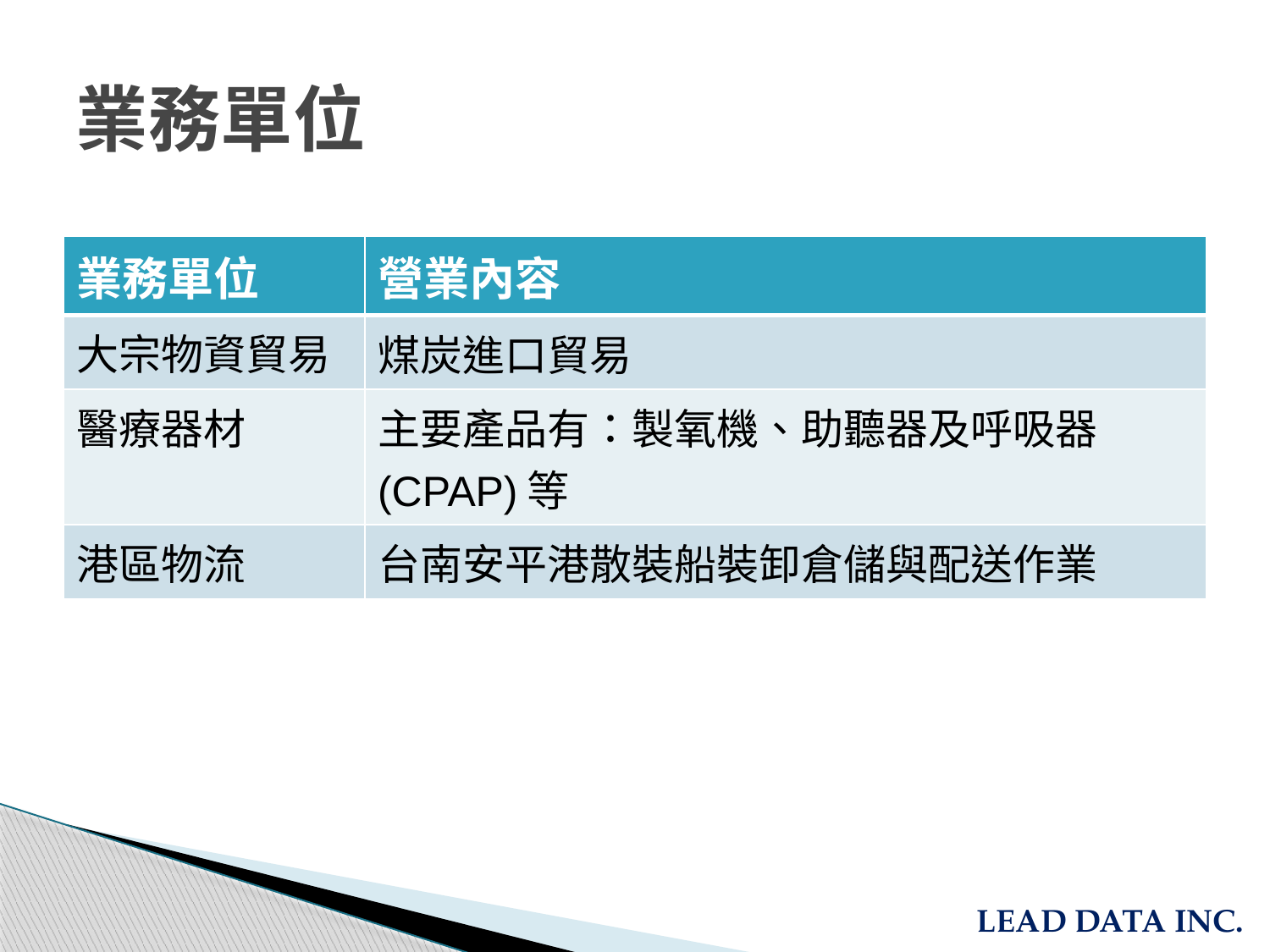

# 業務單位
| 業務單位 | 營業內容 |
| --- | --- |
| 大宗物資貿易 | 煤炭進口貿易 |
| 醫療器材 | 主要產品有：製氧機、助聽器及呼吸器(CPAP)等 |
| 港區物流 | 台南安平港散裝船裝卸倉儲與配送作業 |
LEAD DATA INC.